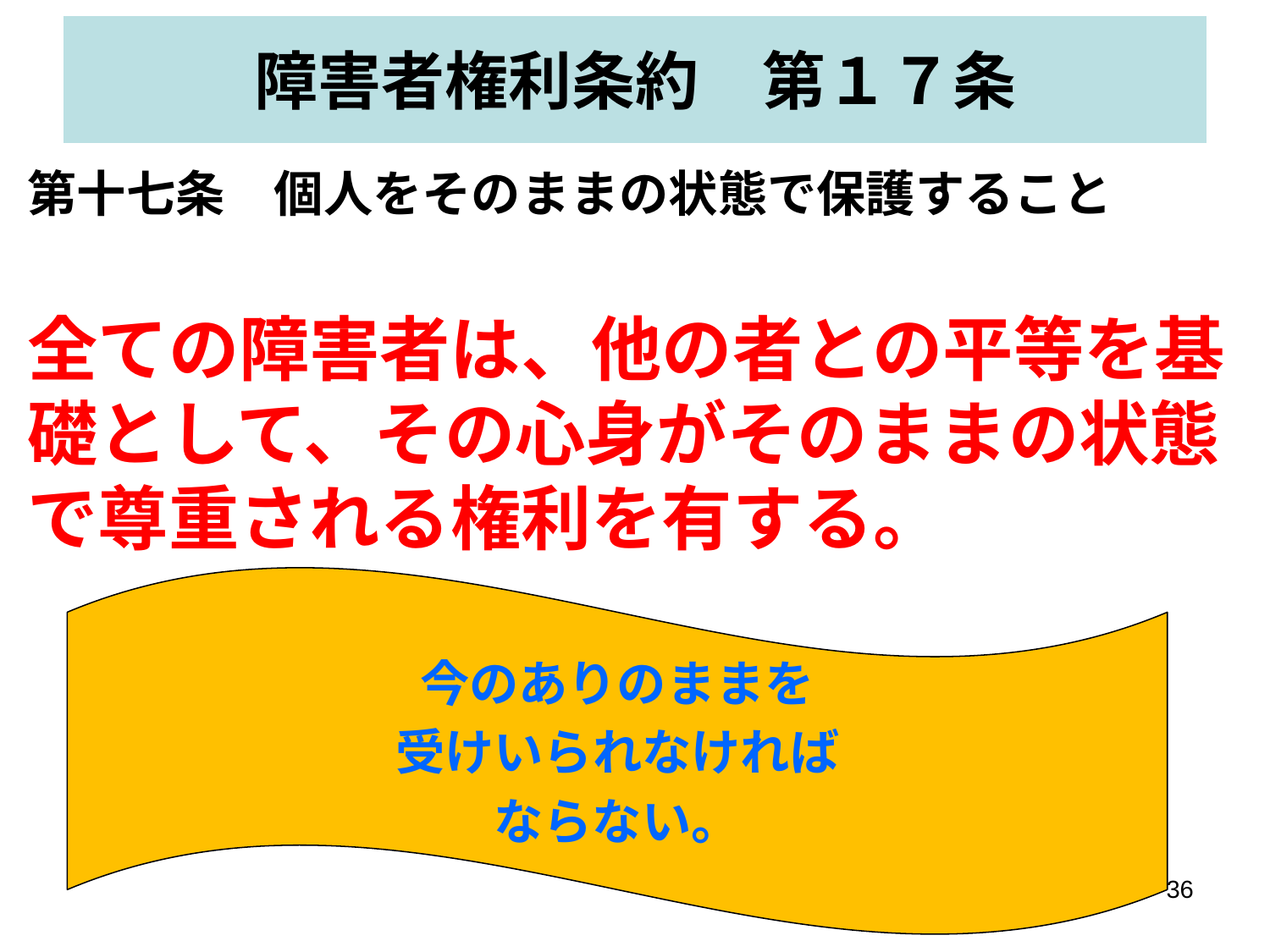

# 障害者権利条約　第１７条
第十七条　個人をそのままの状態で保護すること

全ての障害者は、他の者との平等を基礎として、その心身がそのままの状態で尊重される権利を有する。
今のありのままを
受けいられなければ
ならない。
36